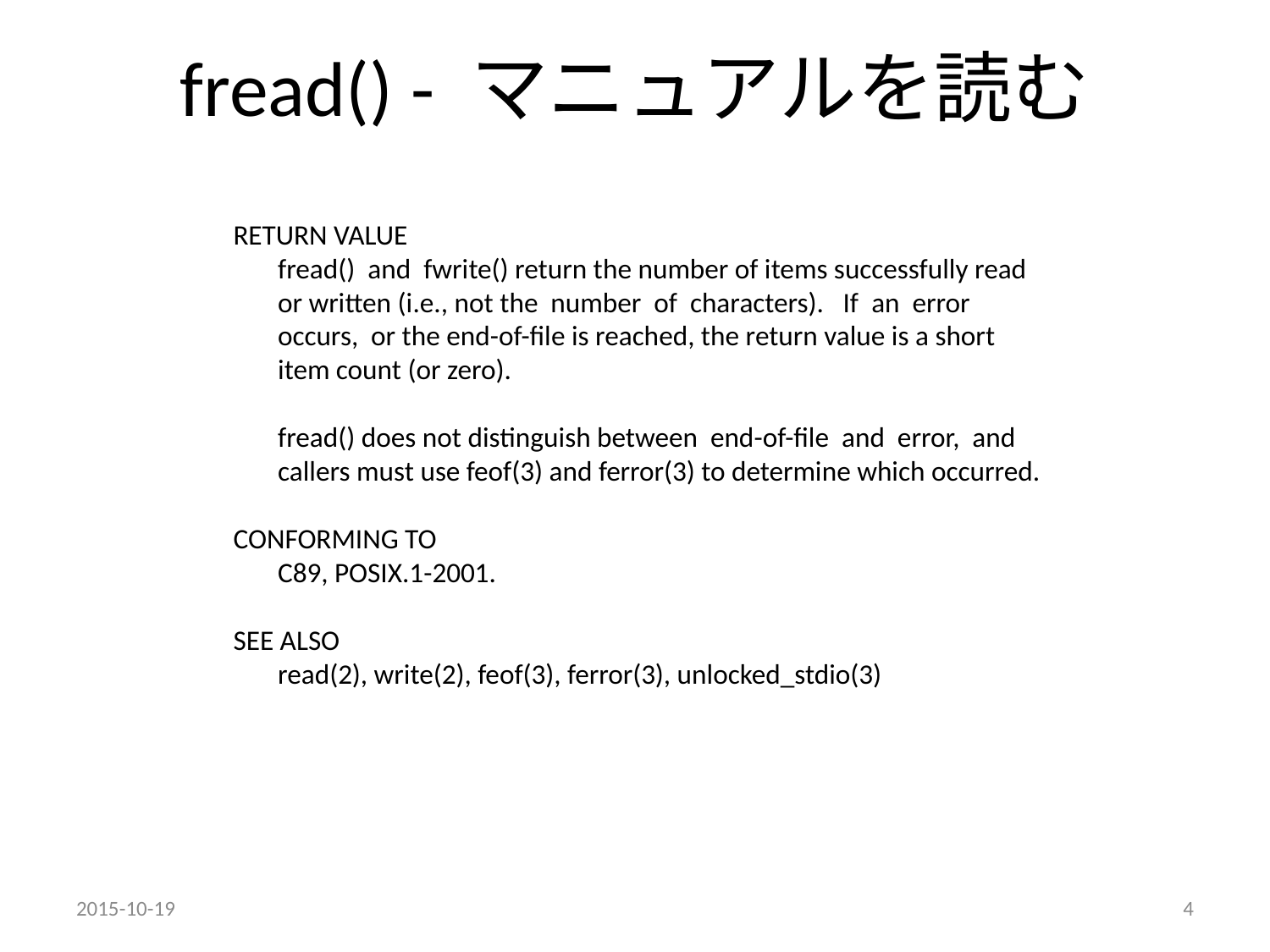

# fread() - マニュアルを読む
RETURN VALUE
       fread()  and  fwrite() return the number of items successfully read
       or written (i.e., not the  number  of  characters).   If  an  error
       occurs,  or the end-of-file is reached, the return value is a short
       item count (or zero).

       fread() does not distinguish between  end-of-file  and  error,  and
       callers must use feof(3) and ferror(3) to determine which occurred.

CONFORMING TO
       C89, POSIX.1-2001.

SEE ALSO
       read(2), write(2), feof(3), ferror(3), unlocked_stdio(3)

2015-10-19
4